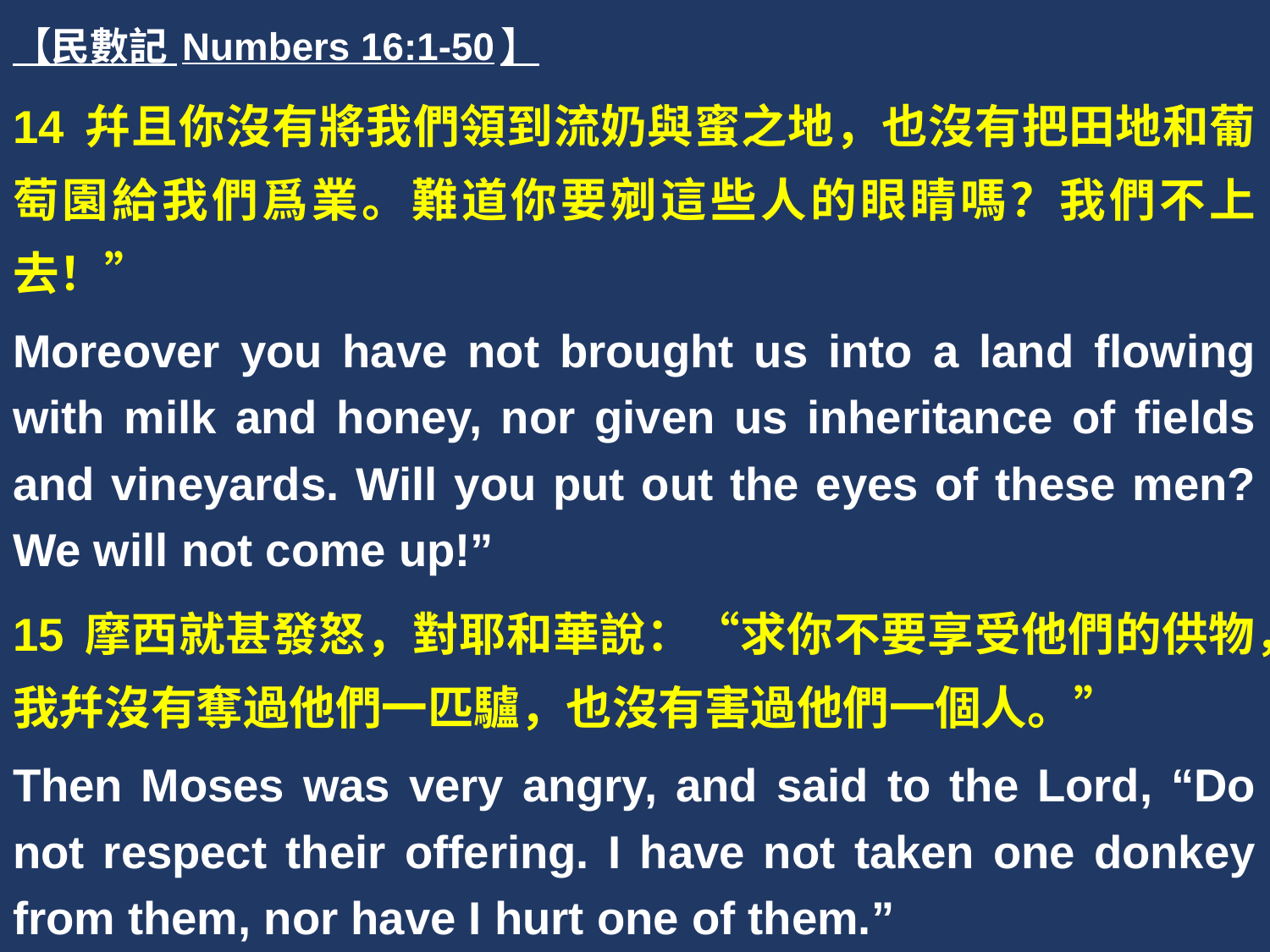

【民數記 Numbers 16:1-50】
14 幷且你沒有將我們領到流奶與蜜之地，也沒有把田地和葡萄園給我們爲業。難道你要剜這些人的眼睛嗎？我們不上去！”
Moreover you have not brought us into a land flowing with milk and honey, nor given us inheritance of fields and vineyards. Will you put out the eyes of these men? We will not come up!”
15 摩西就甚發怒，對耶和華說：“求你不要享受他們的供物，我幷沒有奪過他們一匹驢，也沒有害過他們一個人。”
Then Moses was very angry, and said to the Lord, “Do not respect their offering. I have not taken one donkey from them, nor have I hurt one of them.”